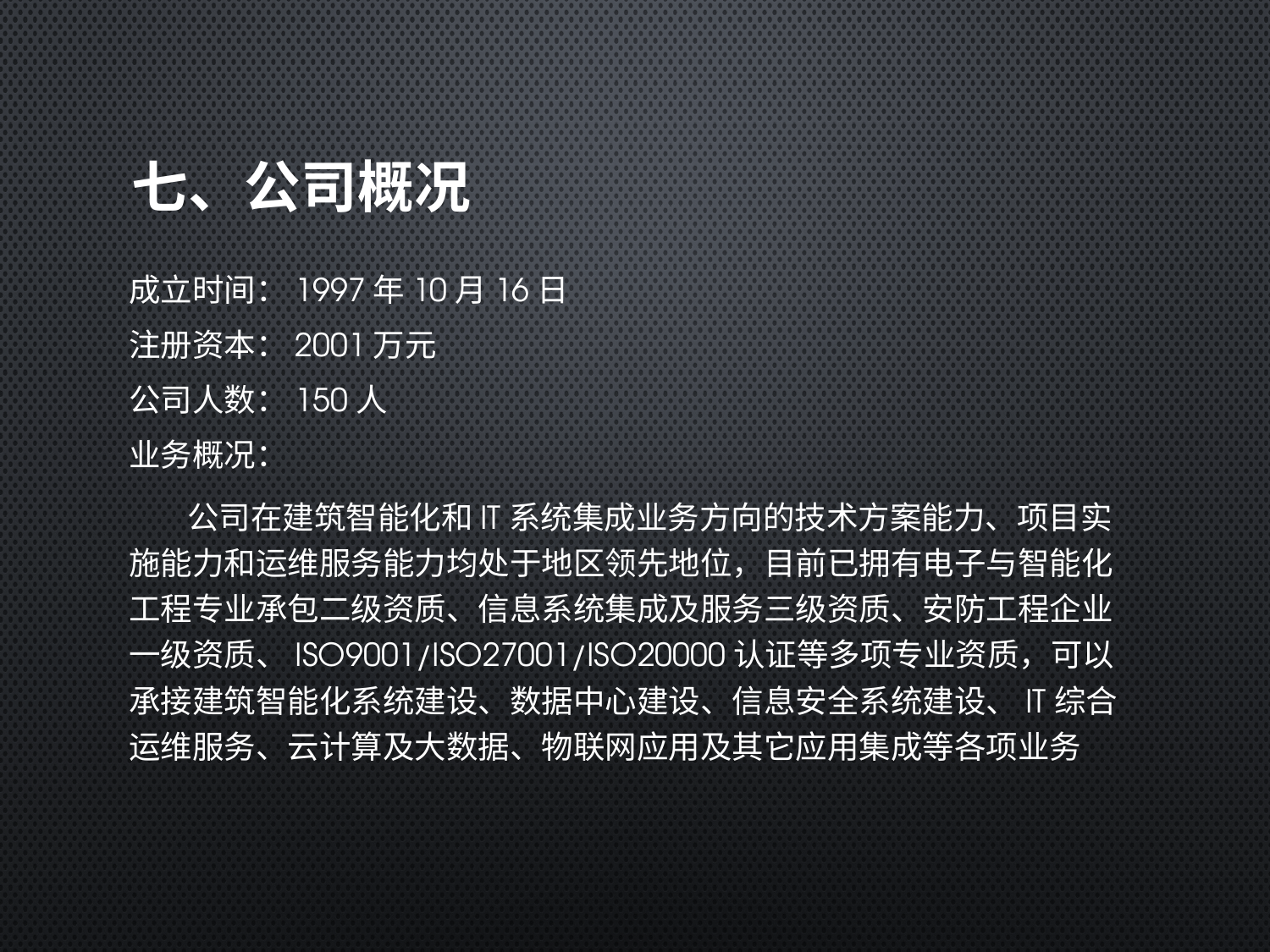

# 七、公司概况
成立时间：1997年10月16日
注册资本：2001万元
公司人数：150人
业务概况：
       公司在建筑智能化和IT系统集成业务方向的技术方案能力、项目实施能力和运维服务能力均处于地区领先地位，目前已拥有电子与智能化工程专业承包二级资质、信息系统集成及服务三级资质、安防工程企业一级资质、ISO9001/ISO27001/ISO20000认证等多项专业资质，可以承接建筑智能化系统建设、数据中心建设、信息安全系统建设、IT综合运维服务、云计算及大数据、物联网应用及其它应用集成等各项业务